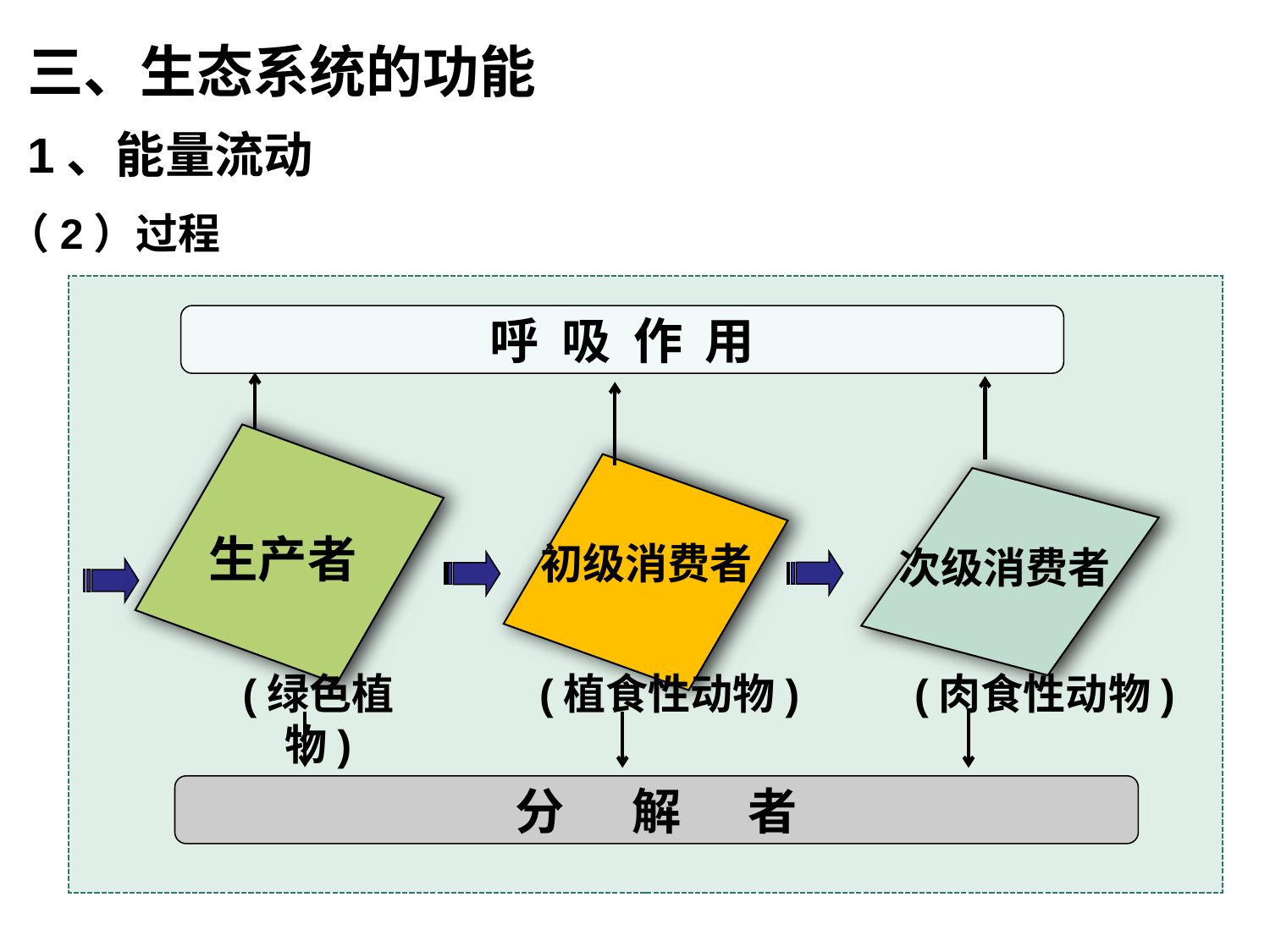

三、生态系统的功能
1、能量流动
（2）过程

呼  吸  作  用

生产者
初级消费者
次级消费者

生态系统能量流动在营养级层次研究
(绿色植物)
(植食性动物)
(肉食性动物)
分      解      者